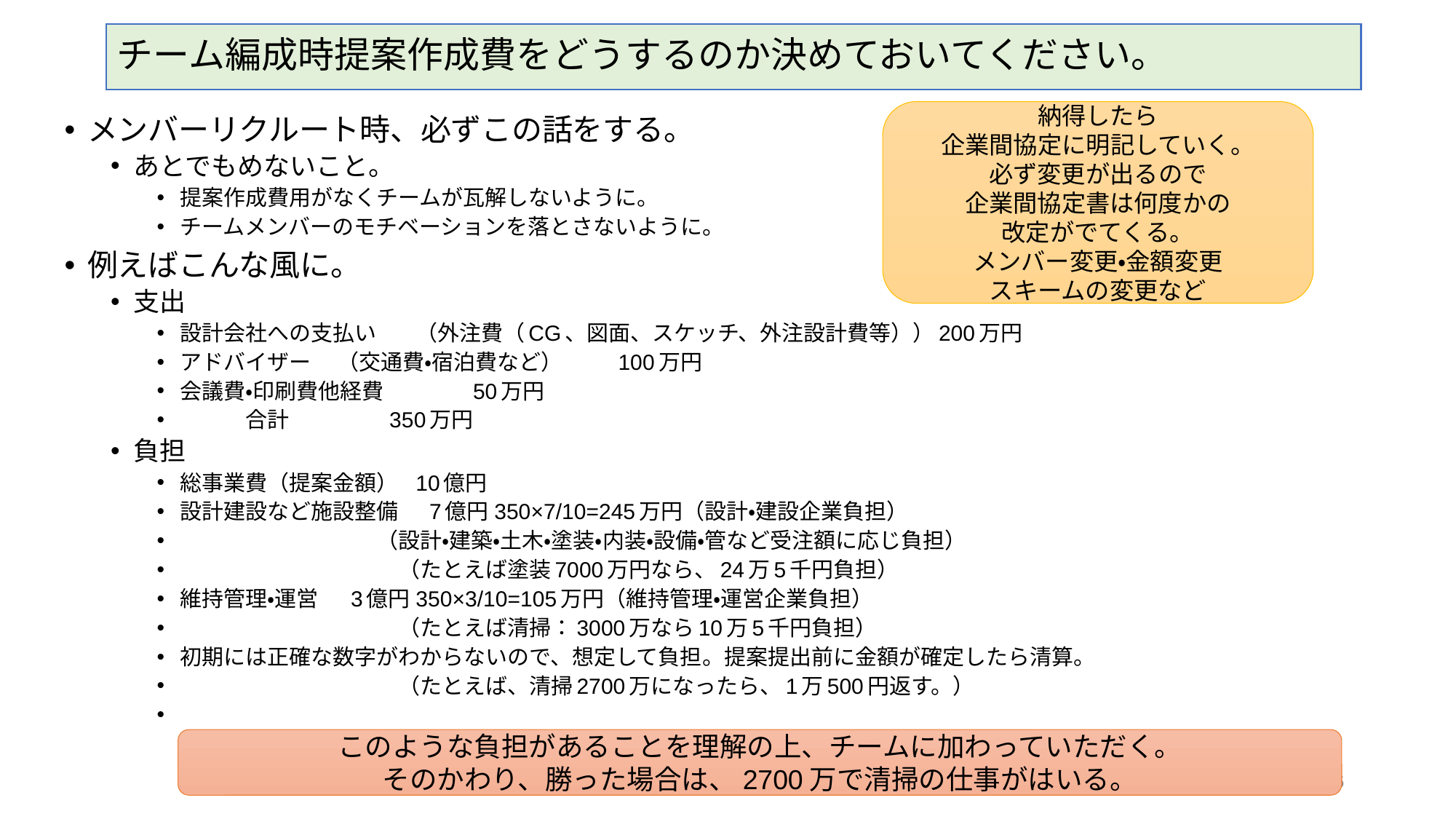

# チーム編成時提案作成費をどうするのか決めておいてください。
納得したら
企業間協定に明記していく。
必ず変更が出るので
企業間協定書は何度かの
改定がでてくる。
メンバー変更・金額変更
スキームの変更など
メンバーリクルート時、必ずこの話をする。
あとでもめないこと。
提案作成費用がなくチームが瓦解しないように。
チームメンバーのモチベーションを落とさないように。
例えばこんな風に。
支出
設計会社への支払い	（外注費（CG、図面、スケッチ、外注設計費等））200万円
アドバイザー		（交通費・宿泊費など）			　    100万円
会議費・印刷費他経費						　　  50万円
　　　合計							　 　350万円
負担
総事業費（提案金額）	10億円
設計建設など施設整備	  7億円		350×7/10=245万円（設計・建設企業負担）
　　　　　　　　　（設計・建築・土木・塗装・内装・設備・管など受注額に応じ負担）
　　　　　　　　　　（たとえば塗装7000万円なら、24万5千円負担）
維持管理・運営	  3億円		350×3/10=105万円（維持管理・運営企業負担）
　　　　　　　　　　（たとえば清掃：3000万なら10万5千円負担）
初期には正確な数字がわからないので、想定して負担。提案提出前に金額が確定したら清算。
　　　　　　　　　　（たとえば、清掃2700万になったら、1万500円返す。）

このような負担があることを理解の上、チームに加わっていただく。
そのかわり、勝った場合は、2700万で清掃の仕事がはいる。
46